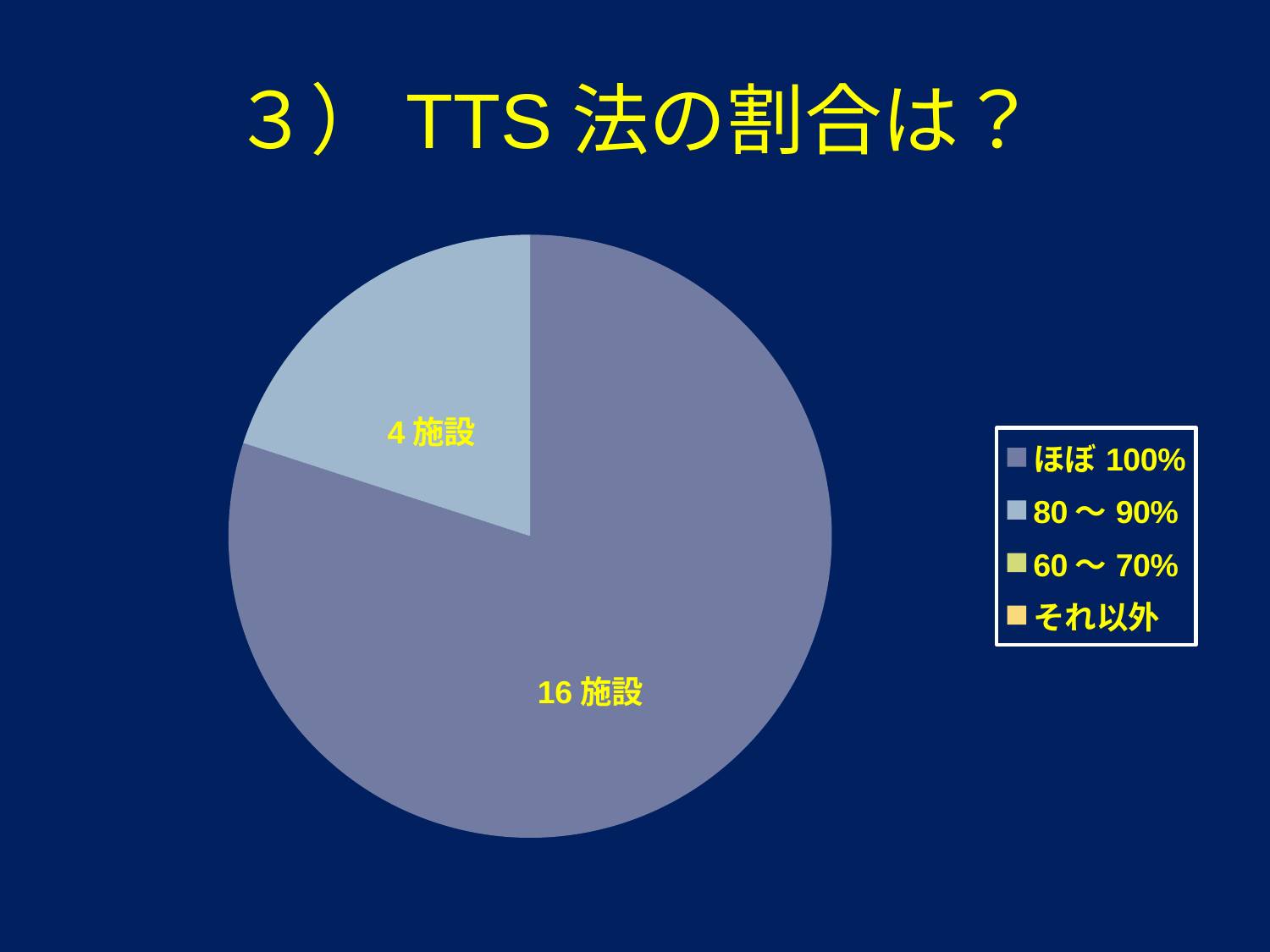

# ３）TTS法の割合は？

### Chart

| Category | 施設 |
|---|---|
| ほぼ100% | 16.0 |
| 80～90% | 4.0 |
| 60～70% | 0.0 |
| それ以外 | 0.0 |
4施設
16施設